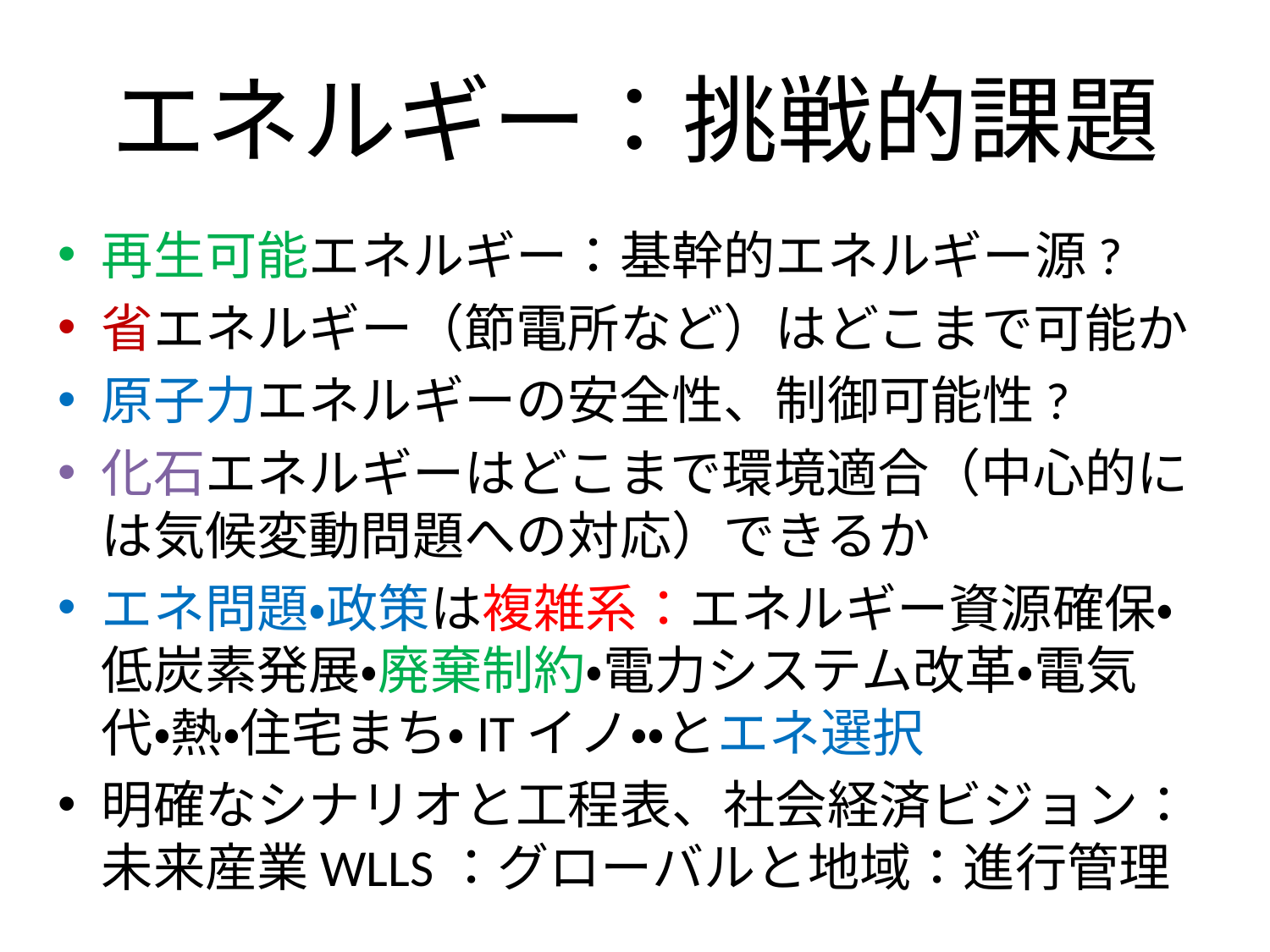

# エネルギー：挑戦的課題
再生可能エネルギー：基幹的エネルギー源?
省エネルギー（節電所など）はどこまで可能か
原子力エネルギーの安全性、制御可能性?
化石エネルギーはどこまで環境適合（中心的には気候変動問題への対応）できるか
エネ問題・政策は複雑系：エネルギー資源確保・低炭素発展・廃棄制約・電力システム改革・電気代・熱・住宅まち・ITイノ・・とエネ選択
明確なシナリオと工程表、社会経済ビジョン：未来産業WLLS：グローバルと地域：進行管理